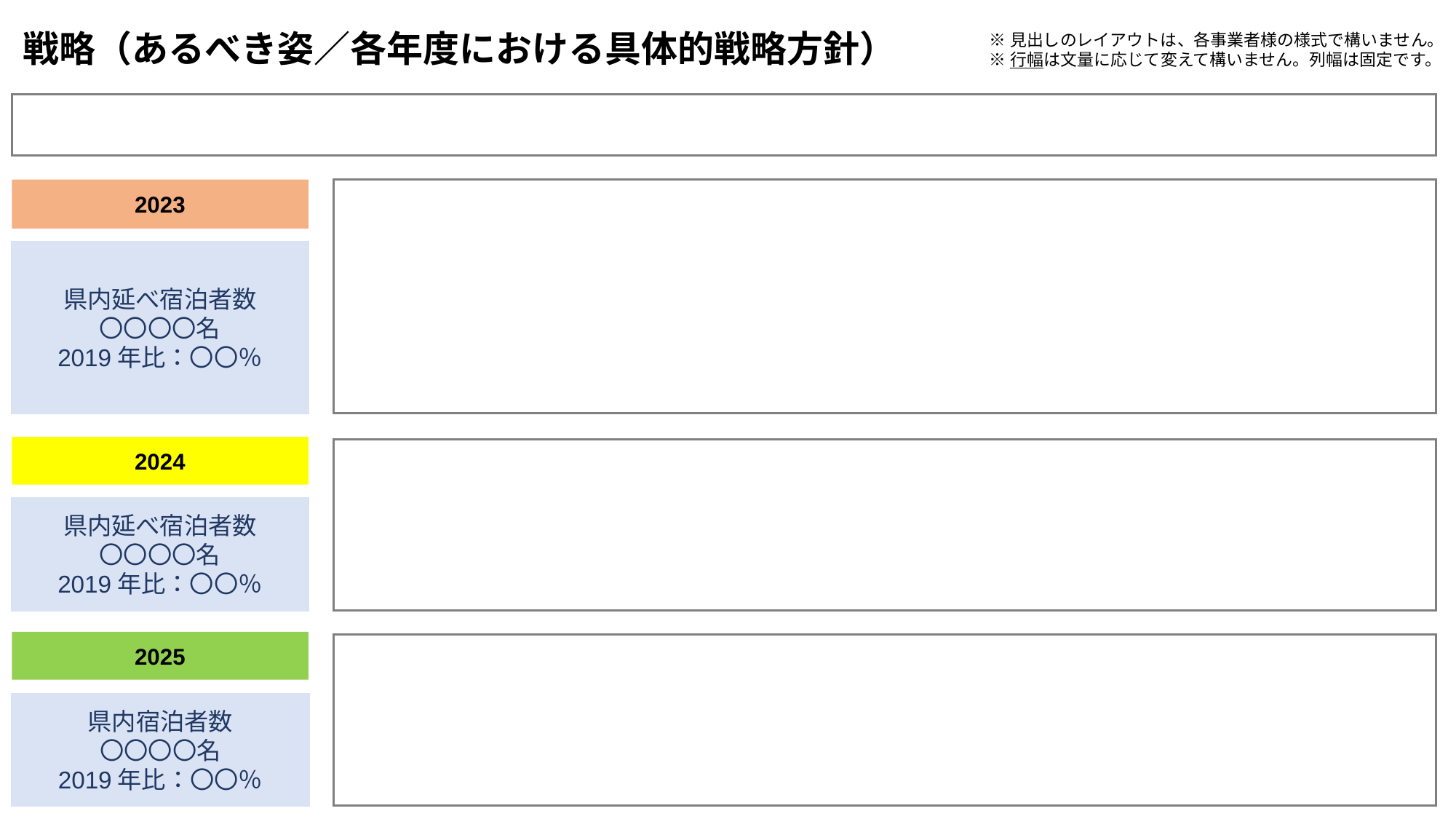

戦略（あるべき姿／各年度における具体的戦略方針）
※見出しのレイアウトは、各事業者様の様式で構いません。
※行幅は文量に応じて変えて構いません。列幅は固定です。

2023
県内延べ宿泊者数
〇〇〇〇名
2019年比：〇〇％
2024

県内延べ宿泊者数
〇〇〇〇名
2019年比：〇〇％
2025

県内宿泊者数
〇〇〇〇名
2019年比：〇〇％